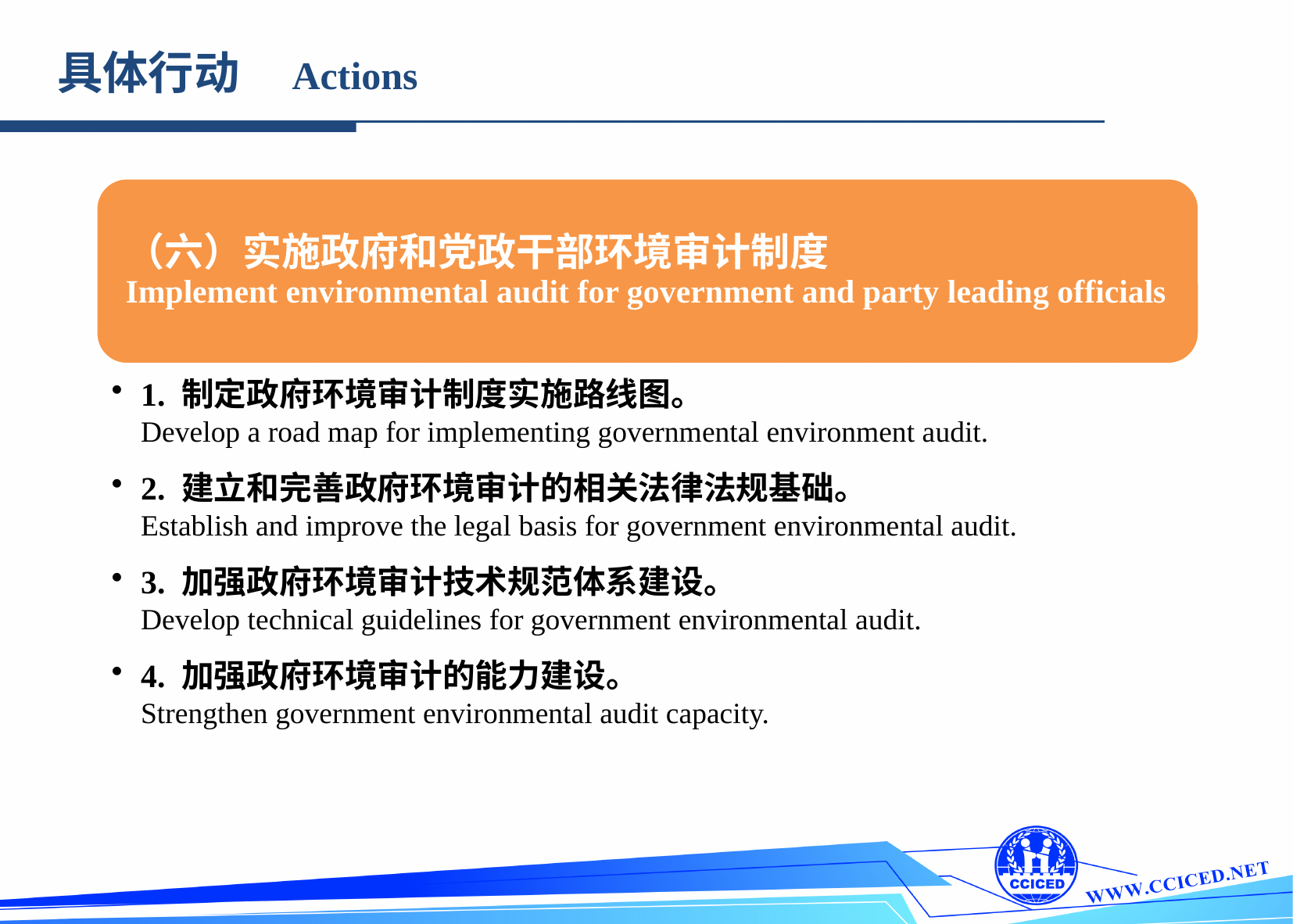

具体行动    Actions
（六）实施政府和党政干部环境审计制度
Implement environmental audit for government and party leading officials
1. 制定政府环境审计制度实施路线图。
Develop a road map for implementing governmental environment audit.
2. 建立和完善政府环境审计的相关法律法规基础。
Establish and improve the legal basis for government environmental audit.
3. 加强政府环境审计技术规范体系建设。
Develop technical guidelines for government environmental audit.
4. 加强政府环境审计的能力建设。
Strengthen government environmental audit capacity.